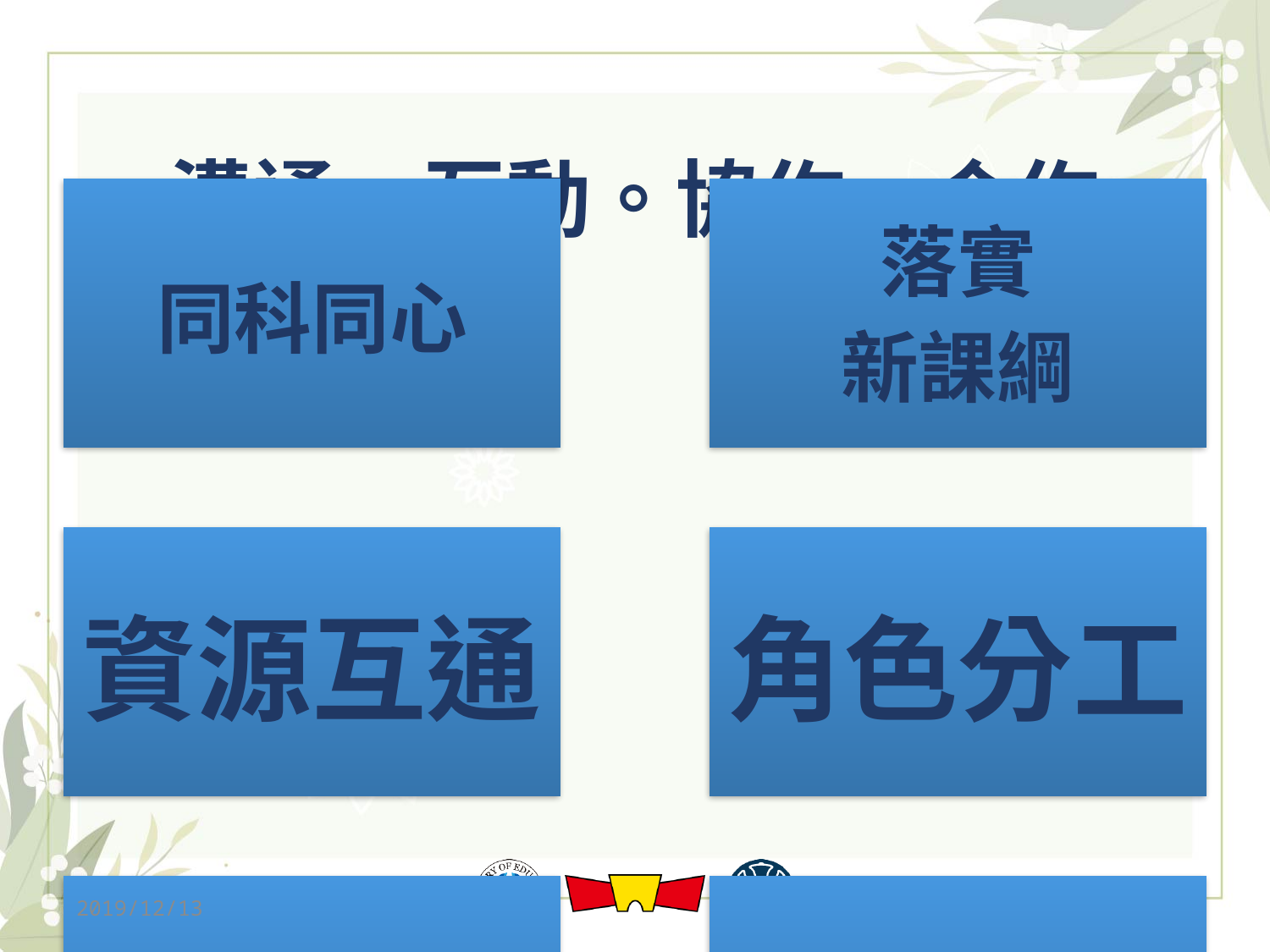

# 溝通。互動。協作。合作
同科同心
落實
新課綱
資源互通
角色分工
2019/12/13
18